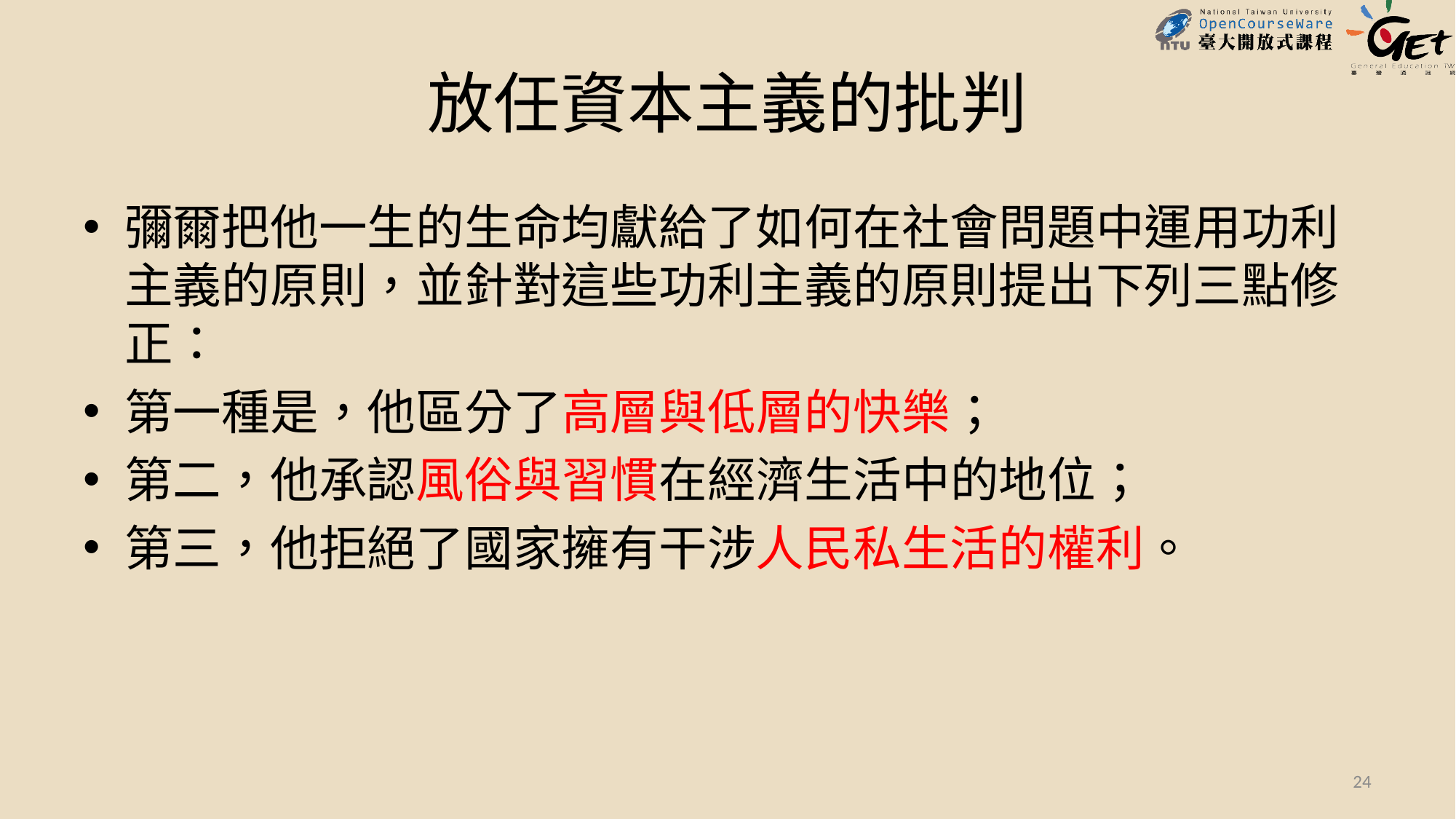

# 放任資本主義的批判
彌爾把他一生的生命均獻給了如何在社會問題中運用功利主義的原則，並針對這些功利主義的原則提出下列三點修正：
第一種是，他區分了高層與低層的快樂；
第二，他承認風俗與習慣在經濟生活中的地位；
第三，他拒絕了國家擁有干涉人民私生活的權利。
24